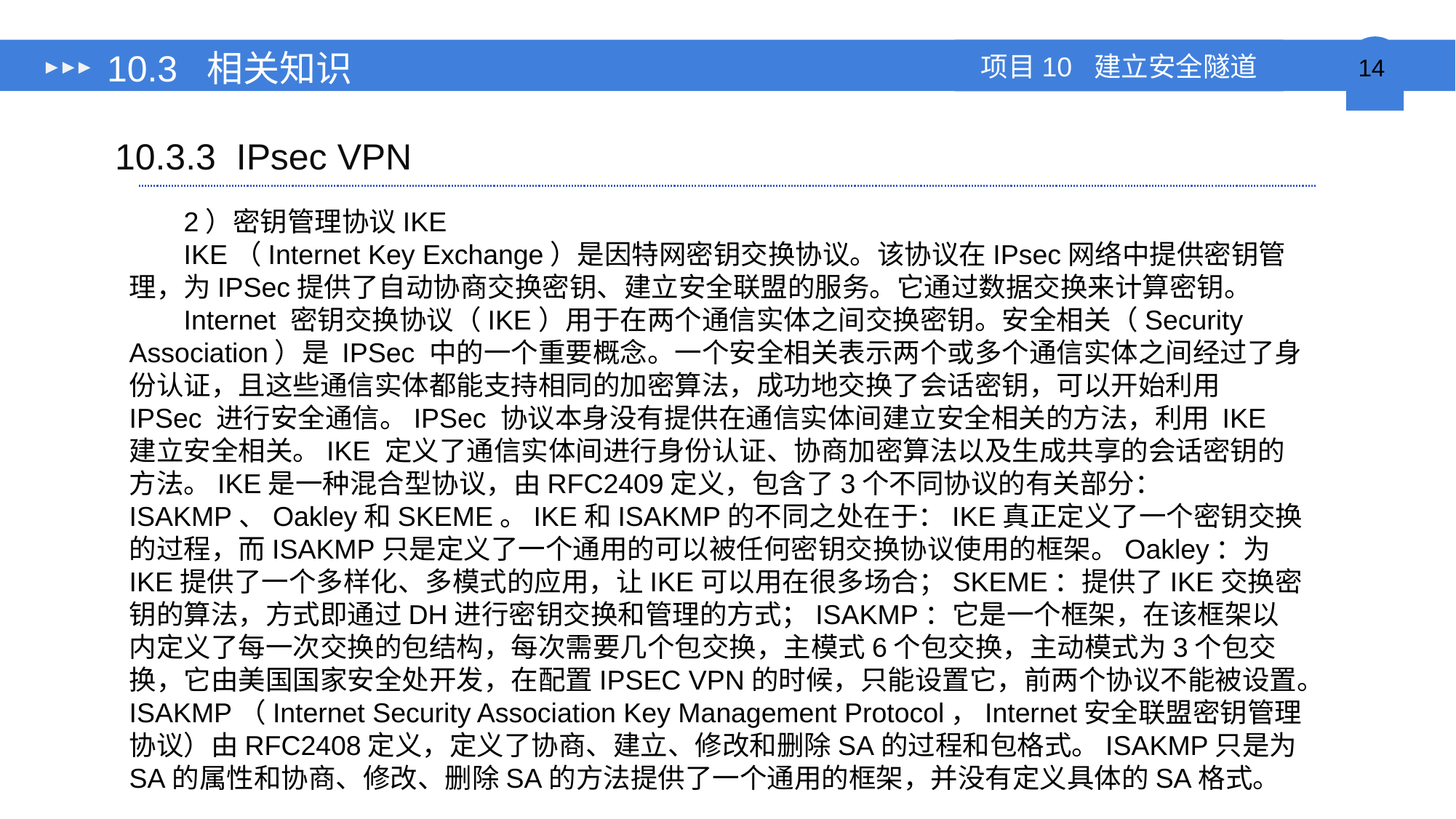

# 10.3  相关知识
10.3.3  IPsec VPN

2）密钥管理协议IKE
IKE（Internet Key Exchange）是因特网密钥交换协议。该协议在IPsec网络中提供密钥管理，为IPSec提供了自动协商交换密钥、建立安全联盟的服务。它通过数据交换来计算密钥。
Internet 密钥交换协议（IKE）用于在两个通信实体之间交换密钥。安全相关（Security Association）是 IPSec 中的一个重要概念。一个安全相关表示两个或多个通信实体之间经过了身份认证，且这些通信实体都能支持相同的加密算法，成功地交换了会话密钥，可以开始利用 IPSec 进行安全通信。IPSec 协议本身没有提供在通信实体间建立安全相关的方法，利用 IKE 建立安全相关。IKE 定义了通信实体间进行身份认证、协商加密算法以及生成共享的会话密钥的方法。IKE是一种混合型协议，由RFC2409定义，包含了3个不同协议的有关部分：ISAKMP、Oakley和SKEME。IKE和ISAKMP的不同之处在于：IKE真正定义了一个密钥交换的过程，而ISAKMP只是定义了一个通用的可以被任何密钥交换协议使用的框架。Oakley：为IKE提供了一个多样化、多模式的应用，让IKE可以用在很多场合；SKEME：提供了IKE交换密钥的算法，方式即通过DH进行密钥交换和管理的方式；ISAKMP：它是一个框架，在该框架以内定义了每一次交换的包结构，每次需要几个包交换，主模式6个包交换，主动模式为3个包交换，它由美国国家安全处开发，在配置IPSEC VPN的时候，只能设置它，前两个协议不能被设置。ISAKMP（Internet Security Association Key Management Protocol，Internet安全联盟密钥管理协议）由RFC2408定义，定义了协商、建立、修改和删除SA的过程和包格式。ISAKMP只是为SA的属性和协商、修改、删除SA的方法提供了一个通用的框架，并没有定义具体的SA格式。